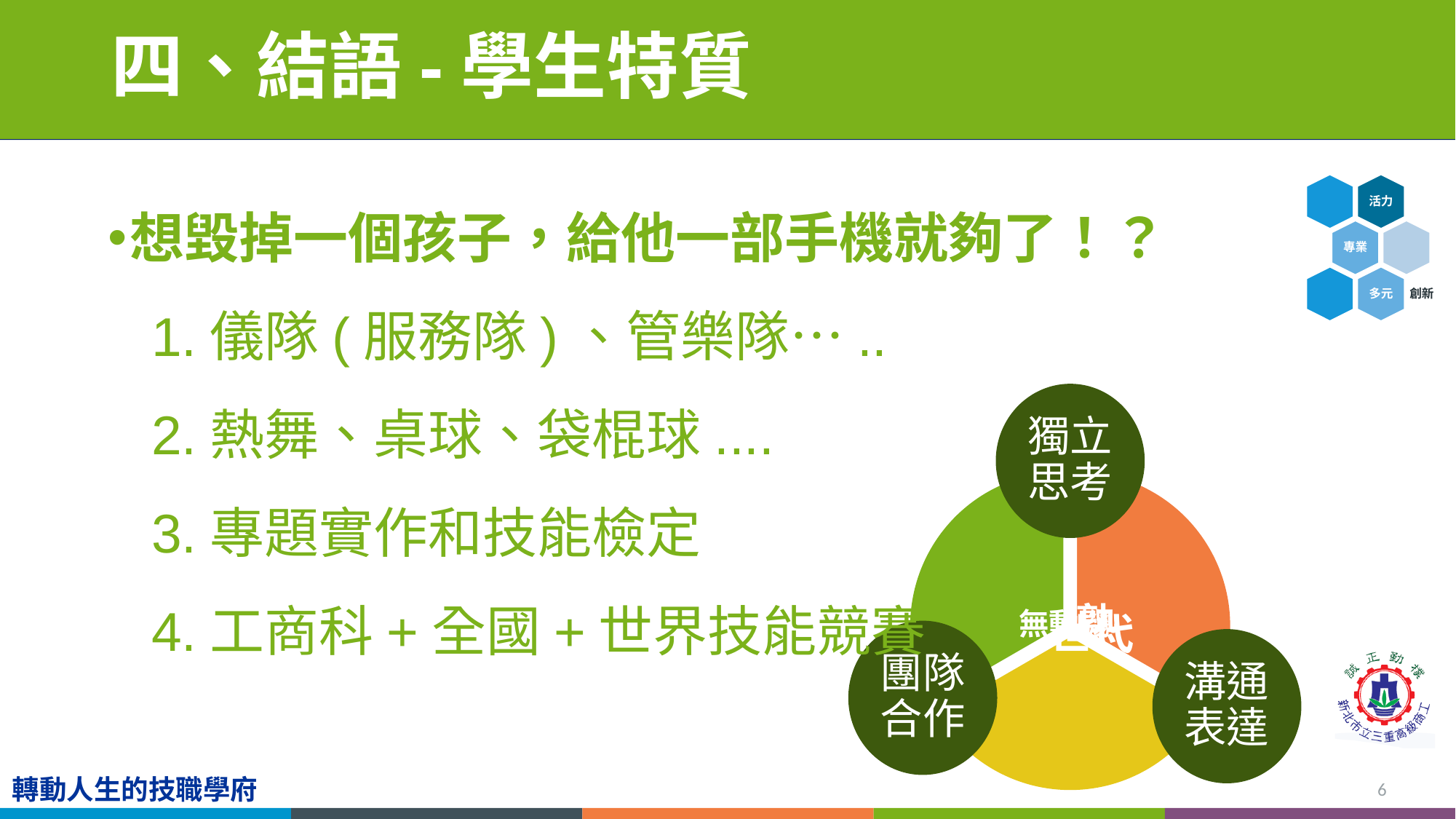

# 四、結語-學生特質
想毀掉一個孩子，給他一部手機就夠了！？
1.儀隊(服務隊)、管樂隊…..
2.熱舞、桌球、袋棍球....
3.專題實作和技能檢定
4.工商科+全國+世界技能競賽

獨立思考
晚熟
滑世代
無動機

團隊合作

溝通表達
6